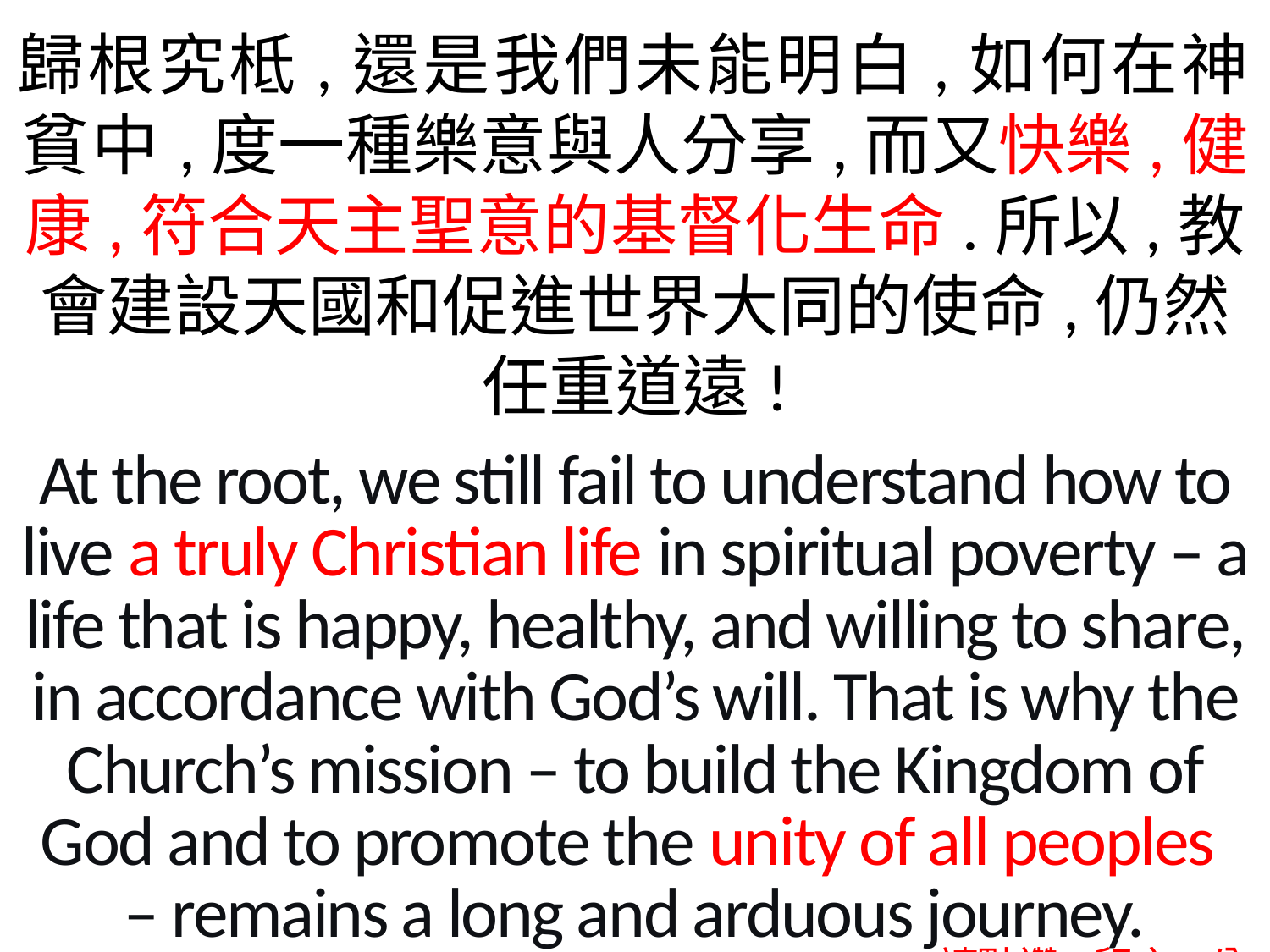

歸根究柢,還是我們未能明白,如何在神貧中,度一種樂意與人分享,而又快樂,健康,符合天主聖意的基督化生命.所以,教會建設天國和促進世界大同的使命,仍然任重道遠!
At the root, we still fail to understand how to live a truly Christian life in spiritual poverty – a life that is happy, healthy, and willing to share, in accordance with God’s will. That is why the Church’s mission – to build the Kingdom of God and to promote the unity of all peoples
– remains a long and arduous journey.
                                                                 請點讚,留言,分享